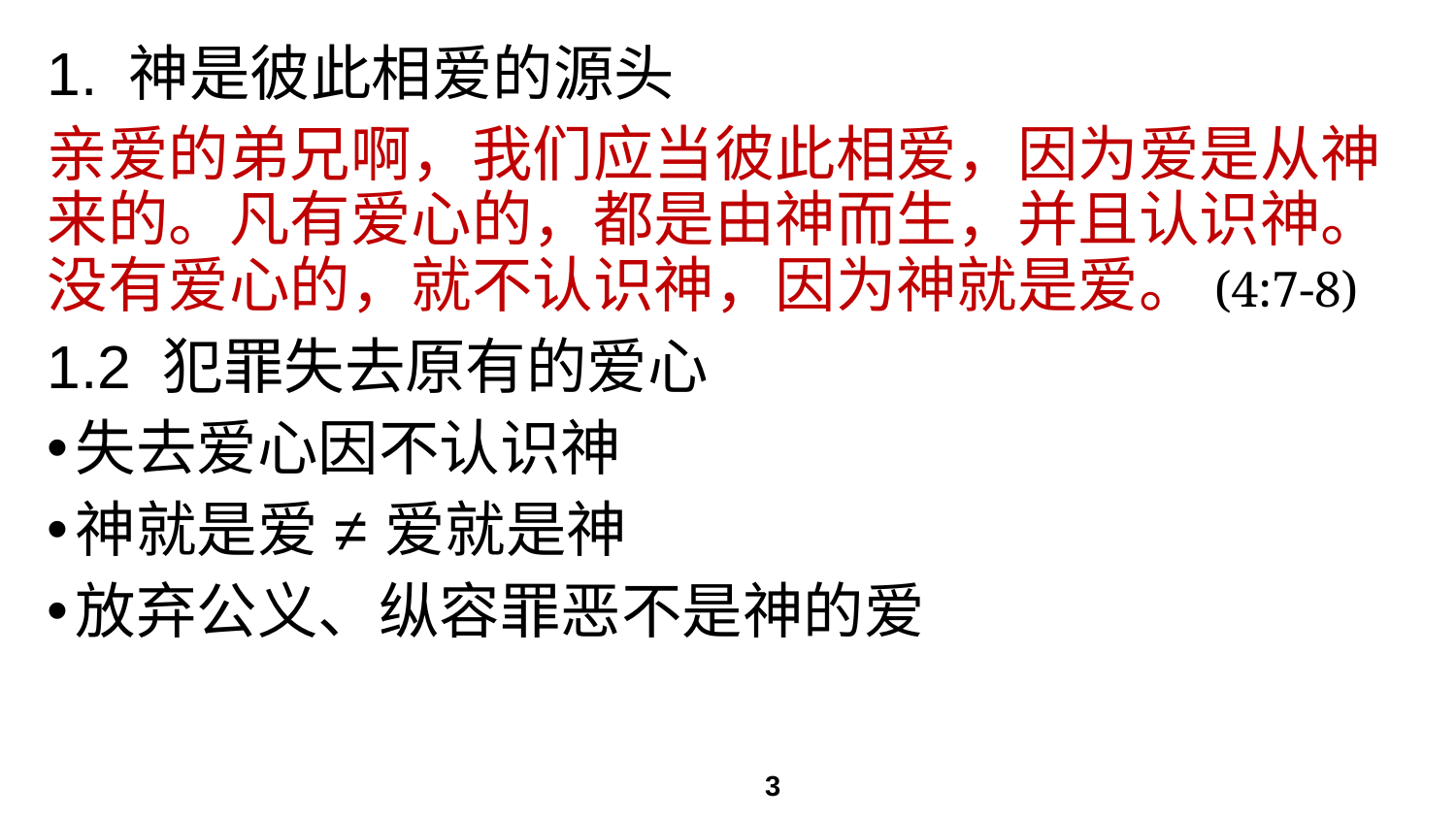

# 1. 神是彼此相爱的源头
亲爱的弟兄啊，我们应当彼此相爱，因为爱是从神来的。凡有爱心的，都是由神而生，并且认识神。没有爱心的，就不认识神，因为神就是爱。(4:7-8)
1.2 犯罪失去原有的爱心
失去爱心因不认识神
神就是爱 ≠ 爱就是神
放弃公义、纵容罪恶不是神的爱

3